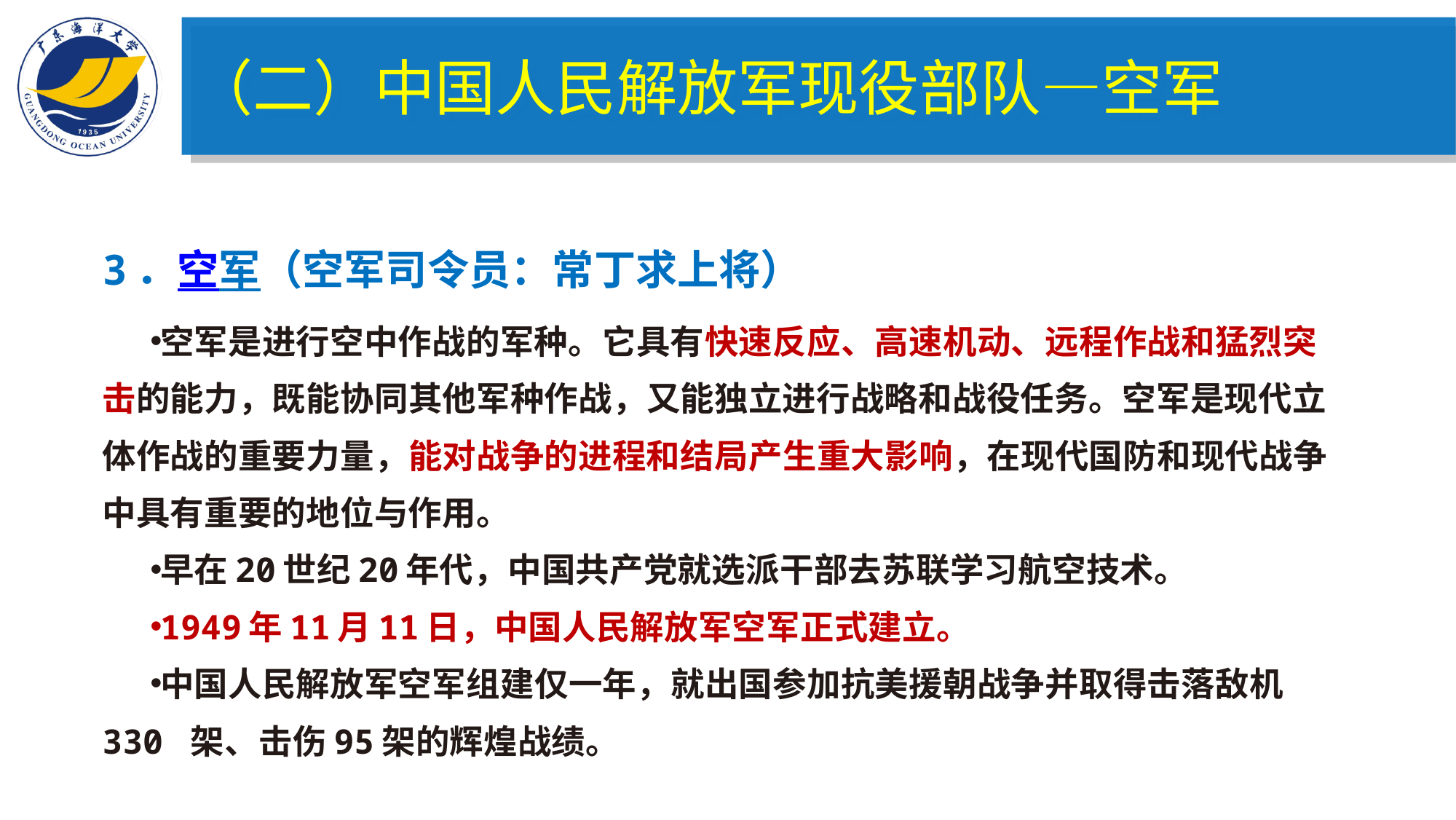

（二）中国人民解放军现役部队—空军
3．空军（空军司令员：常丁求上将）
空军是进行空中作战的军种。它具有快速反应、高速机动、远程作战和猛烈突击的能力，既能协同其他军种作战，又能独立进行战略和战役任务。空军是现代立体作战的重要力量，能对战争的进程和结局产生重大影响，在现代国防和现代战争中具有重要的地位与作用。
早在20世纪20年代，中国共产党就选派干部去苏联学习航空技术。
1949年11月11日，中国人民解放军空军正式建立。
中国人民解放军空军组建仅一年，就出国参加抗美援朝战争并取得击落敌机330 架、击伤95架的辉煌战绩。